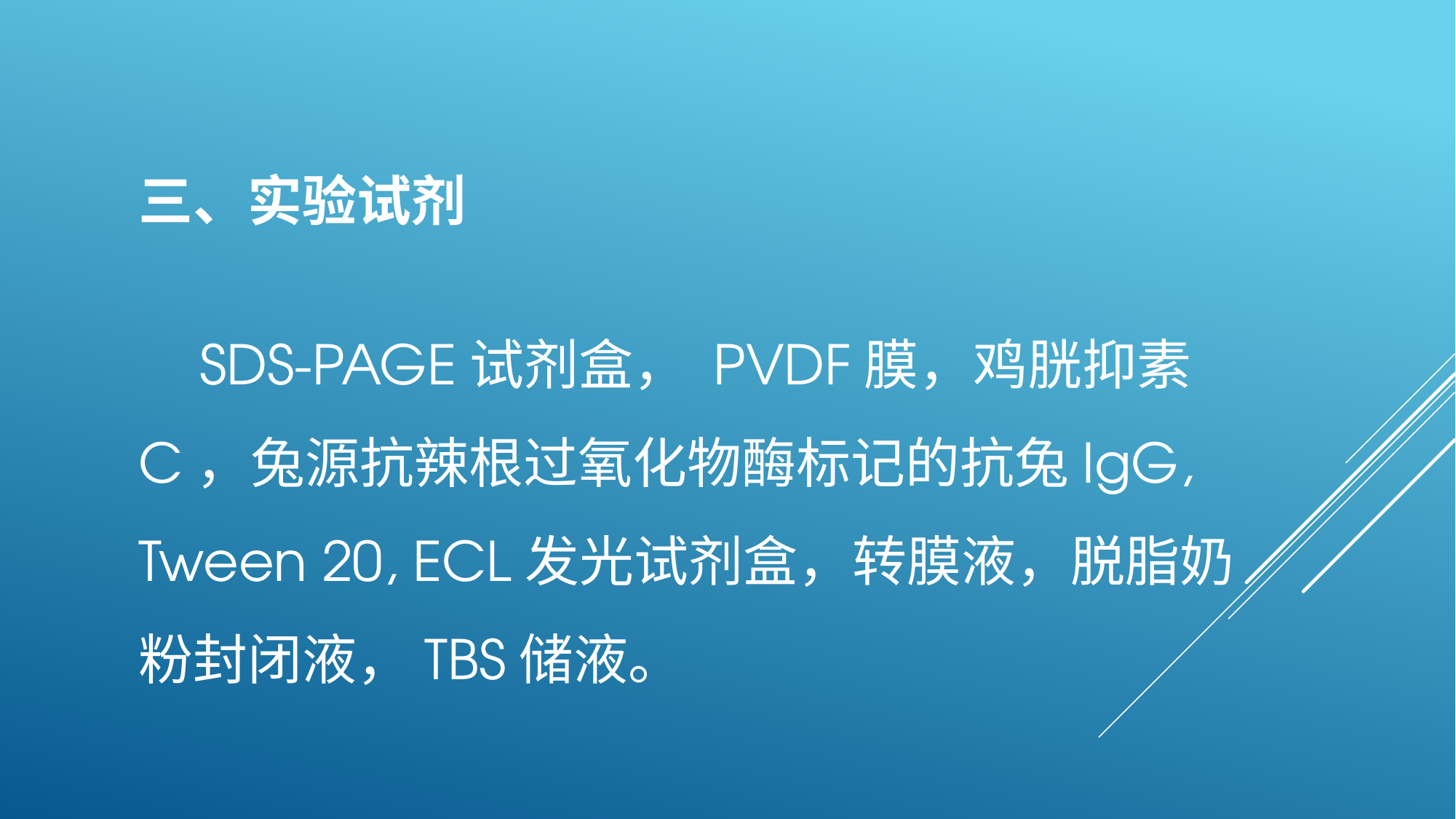

三、实验试剂

    SDS-PAGE试剂盒， PVDF膜，鸡胱抑素C，兔源抗辣根过氧化物酶标记的抗兔IgG, Tween 20, ECL发光试剂盒，转膜液，脱脂奶粉封闭液，TBS储液。